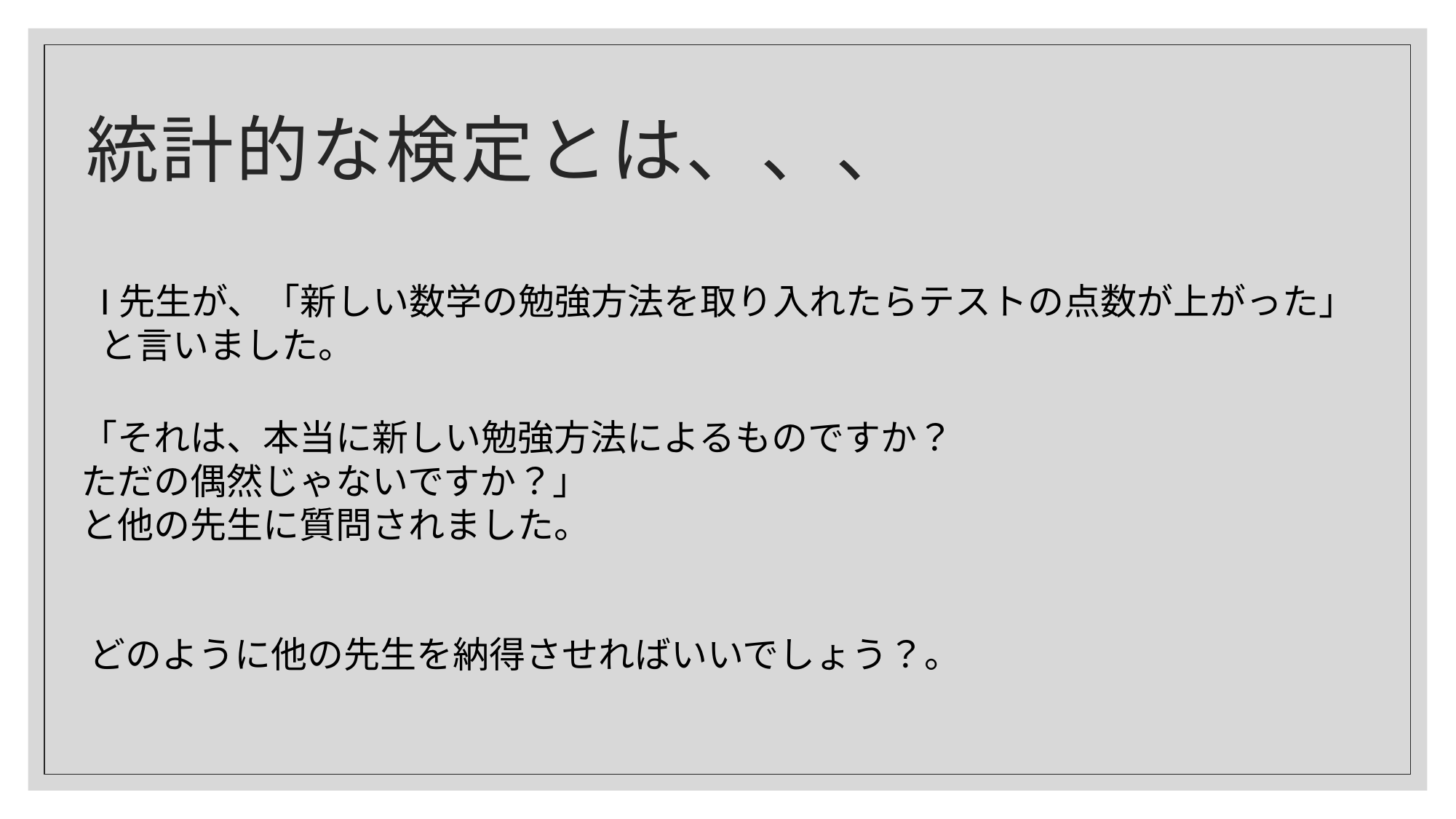

# 統計的な検定とは、、、
I先生が、「新しい数学の勉強方法を取り入れたらテストの点数が上がった」
と言いました。
「それは、本当に新しい勉強方法によるものですか？
ただの偶然じゃないですか？」
と他の先生に質問されました。
どのように他の先生を納得させればいいでしょう？。